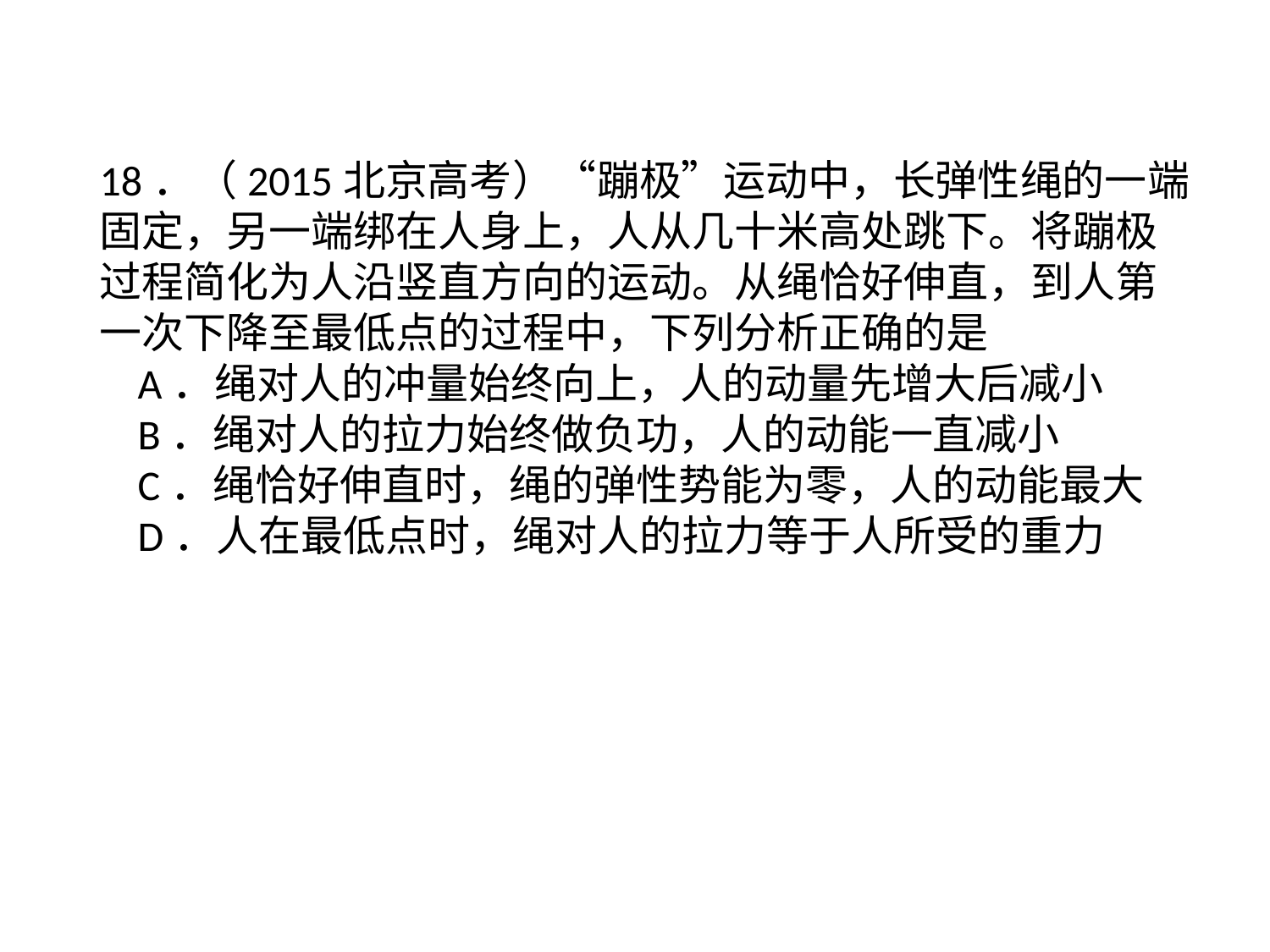

18．（2015北京高考）“蹦极”运动中，长弹性绳的一端固定，另一端绑在人身上，人从几十米高处跳下。将蹦极过程简化为人沿竖直方向的运动。从绳恰好伸直，到人第一次下降至最低点的过程中，下列分析正确的是
    A．绳对人的冲量始终向上，人的动量先增大后减小
    B．绳对人的拉力始终做负功，人的动能一直减小
    C．绳恰好伸直时，绳的弹性势能为零，人的动能最大
    D．人在最低点时，绳对人的拉力等于人所受的重力